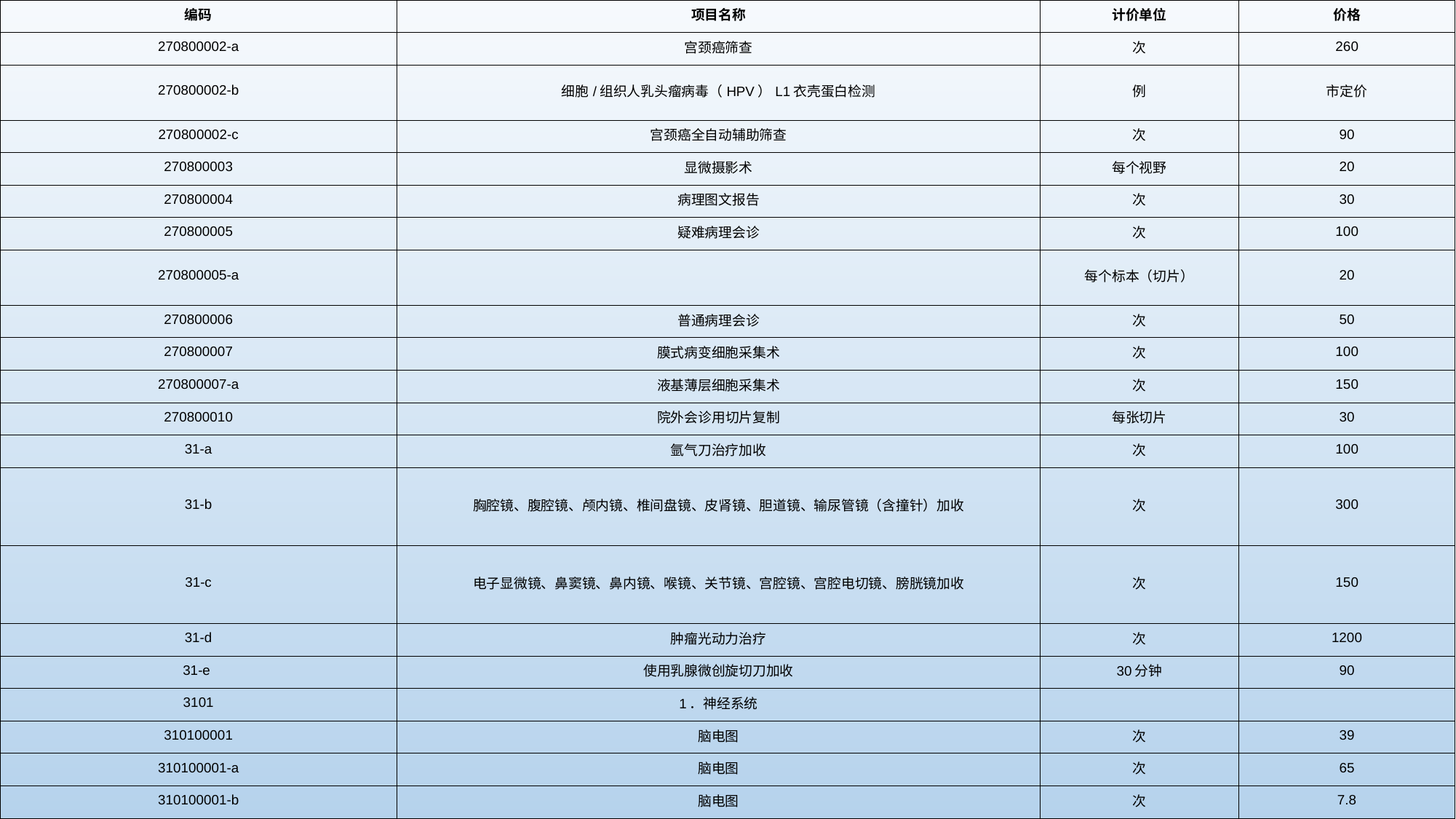

| 编码 | 项目名称 | 计价单位 | 价格 |
| --- | --- | --- | --- |
| 270800002-a | 宫颈癌筛查 | 次 | 260 |
| 270800002-b | 细胞/组织人乳头瘤病毒（HPV）L1衣壳蛋白检测 | 例 | 市定价 |
| 270800002-c | 宫颈癌全自动辅助筛查 | 次 | 90 |
| 270800003 | 显微摄影术 | 每个视野 | 20 |
| 270800004 | 病理图文报告 | 次 | 30 |
| 270800005 | 疑难病理会诊 | 次 | 100 |
| 270800005-a |  | 每个标本（切片） | 20 |
| 270800006 | 普通病理会诊 | 次 | 50 |
| 270800007 | 膜式病变细胞采集术 | 次 | 100 |
| 270800007-a | 液基薄层细胞采集术 | 次 | 150 |
| 270800010 | 院外会诊用切片复制 | 每张切片 | 30 |
| 31-a | 氩气刀治疗加收 | 次 | 100 |
| 31-b | 胸腔镜、腹腔镜、颅内镜、椎间盘镜、皮肾镜、胆道镜、输尿管镜（含撞针）加收 | 次 | 300 |
| 31-c | 电子显微镜、鼻窦镜、鼻内镜、喉镜、关节镜、宫腔镜、宫腔电切镜、膀胱镜加收 | 次 | 150 |
| 31-d | 肿瘤光动力治疗 | 次 | 1200 |
| 31-e | 使用乳腺微创旋切刀加收 | 30分钟 | 90 |
| 3101 | 1．神经系统 |  |  |
| 310100001 | 脑电图 | 次 | 39 |
| 310100001-a | 脑电图 | 次 | 65 |
| 310100001-b | 脑电图 | 次 | 7.8 |